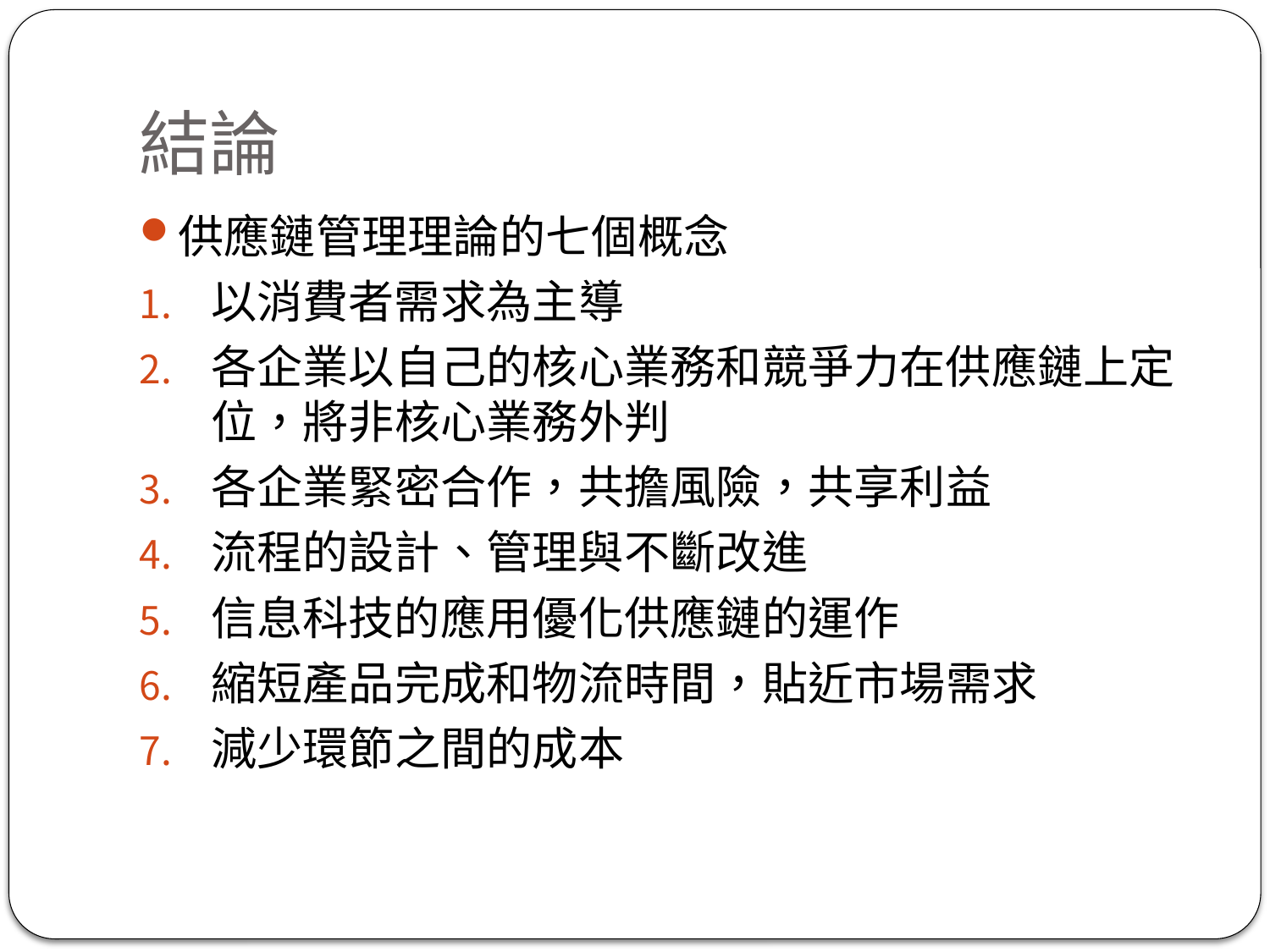

# 結論
供應鏈管理理論的七個概念
以消費者需求為主導
各企業以自己的核心業務和競爭力在供應鏈上定位，將非核心業務外判
各企業緊密合作，共擔風險，共享利益
流程的設計、管理與不斷改進
信息科技的應用優化供應鏈的運作
縮短產品完成和物流時間，貼近市場需求
減少環節之間的成本